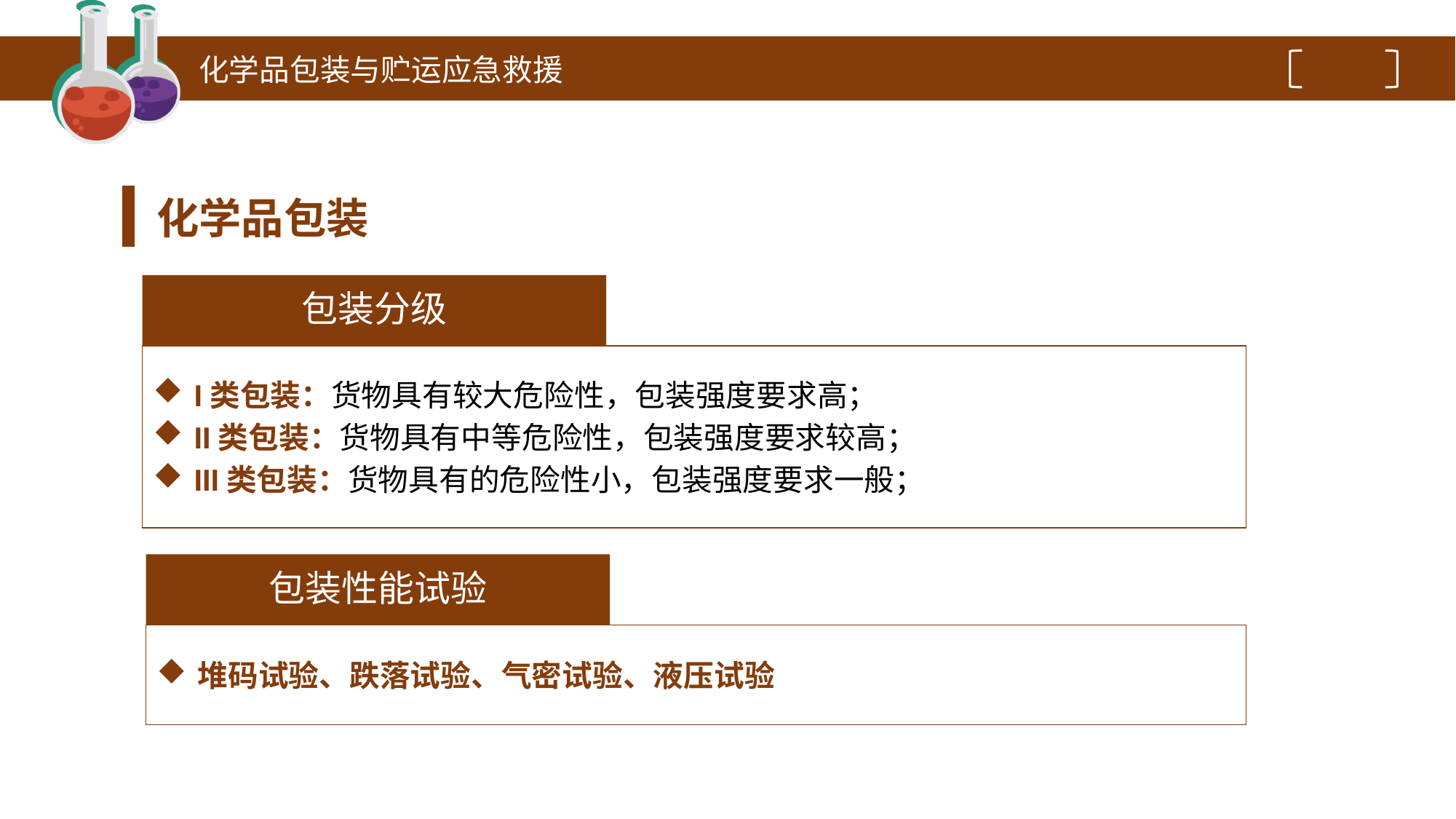

化学品包装与贮运应急救援
67

化学品包装
包装分级
I类包装：货物具有较大危险性，包装强度要求高；
II类包装：货物具有中等危险性，包装强度要求较高；
III类包装：货物具有的危险性小，包装强度要求一般；
包装性能试验
堆码试验、跌落试验、气密试验、液压试验